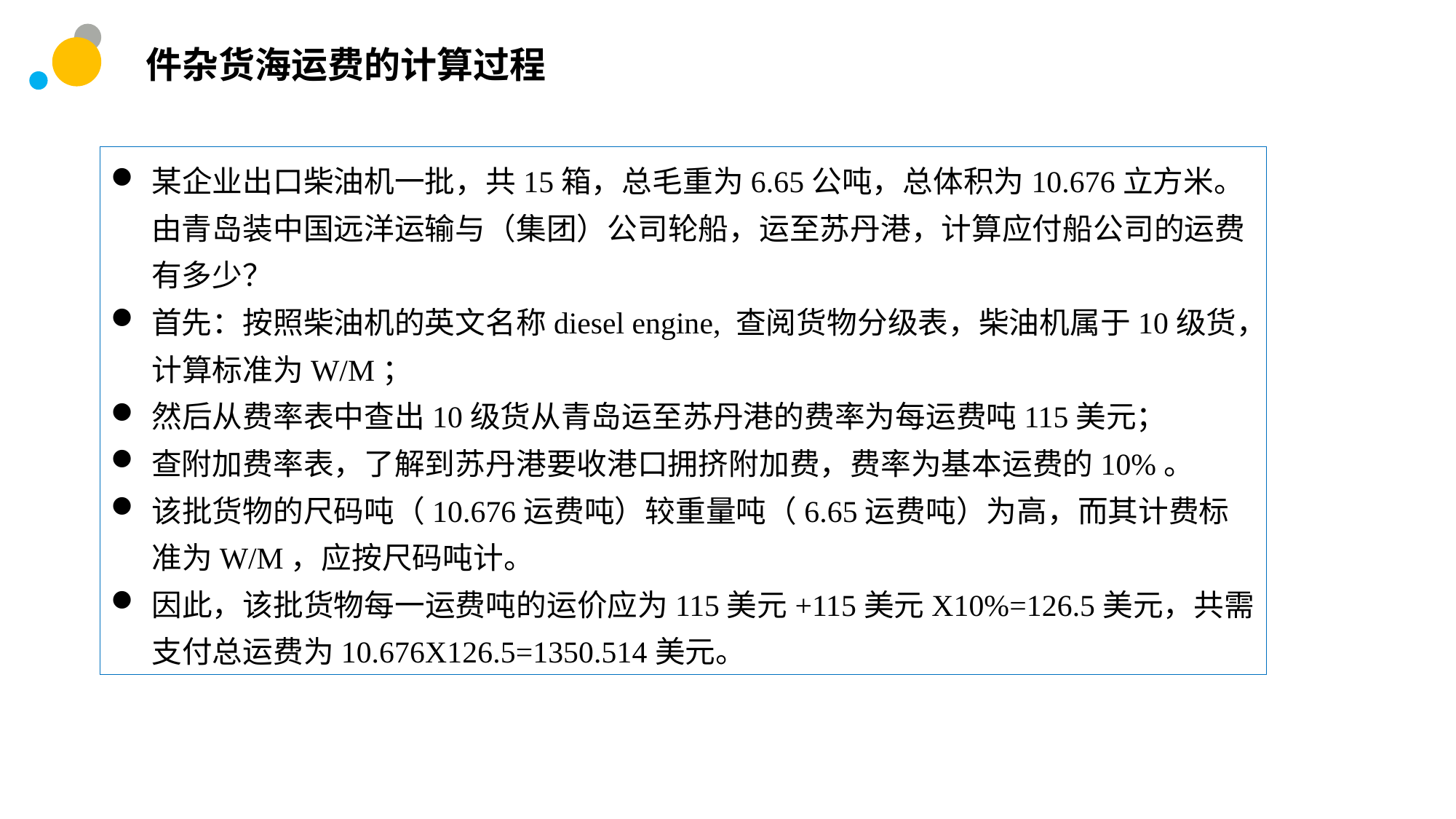

件杂货海运费的计算过程
某企业出口柴油机一批，共15箱，总毛重为6.65公吨，总体积为10.676立方米。由青岛装中国远洋运输与（集团）公司轮船，运至苏丹港，计算应付船公司的运费有多少？
首先：按照柴油机的英文名称diesel engine, 查阅货物分级表，柴油机属于10级货，计算标准为W/M；
然后从费率表中查出10级货从青岛运至苏丹港的费率为每运费吨115美元；
查附加费率表，了解到苏丹港要收港口拥挤附加费，费率为基本运费的10%。
该批货物的尺码吨（10.676运费吨）较重量吨（6.65运费吨）为高，而其计费标准为W/M，应按尺码吨计。
因此，该批货物每一运费吨的运价应为115美元+115美元X10%=126.5美元，共需支付总运费为10.676X126.5=1350.514美元。